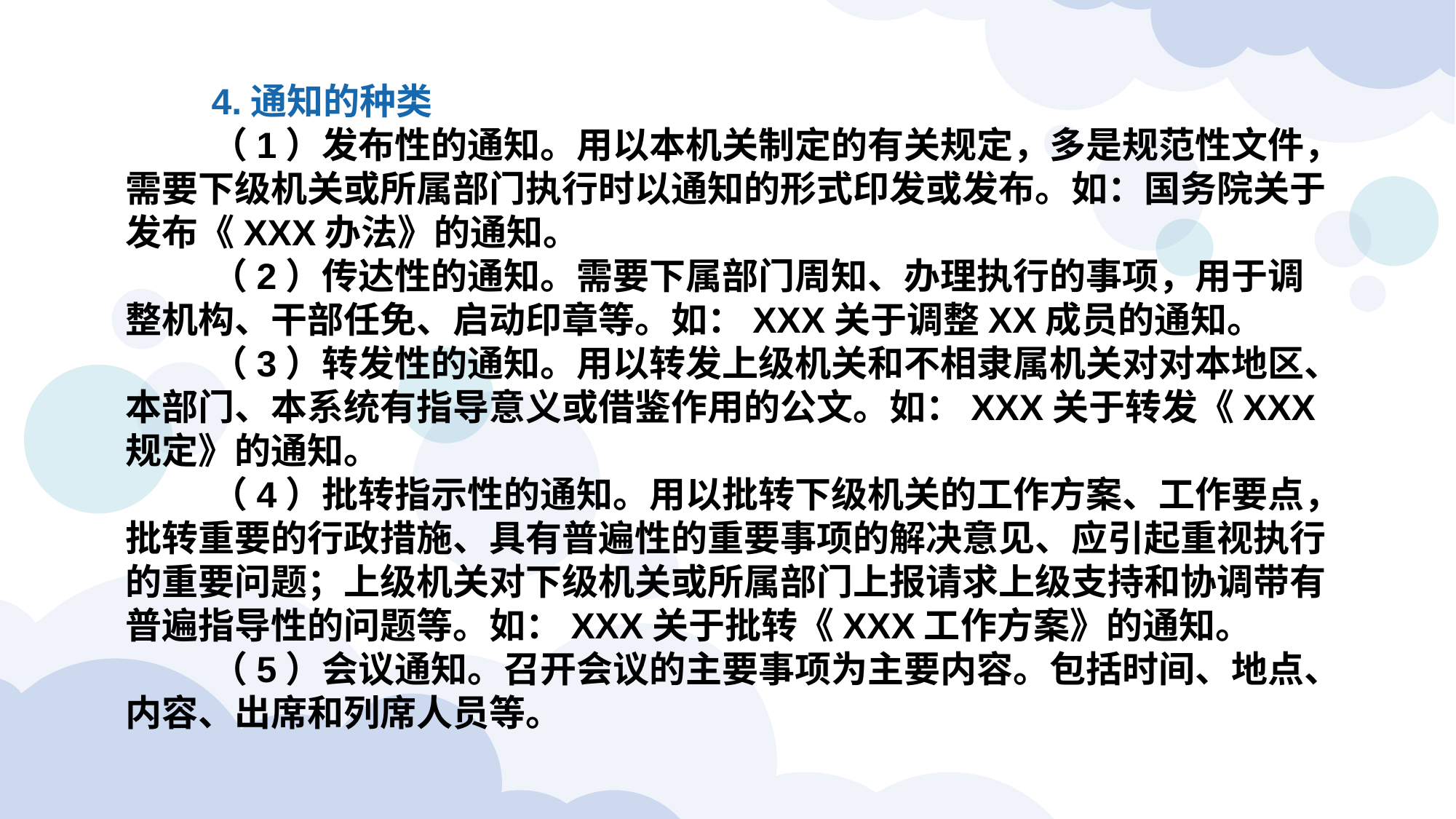

4.通知的种类
（1）发布性的通知。用以本机关制定的有关规定，多是规范性文件，需要下级机关或所属部门执行时以通知的形式印发或发布。如：国务院关于发布《XXX办法》的通知。
（2）传达性的通知。需要下属部门周知、办理执行的事项，用于调整机构、干部任免、启动印章等。如：XXX关于调整XX成员的通知。
（3）转发性的通知。用以转发上级机关和不相隶属机关对对本地区、本部门、本系统有指导意义或借鉴作用的公文。如：XXX关于转发《XXX规定》的通知。
（4）批转指示性的通知。用以批转下级机关的工作方案、工作要点，批转重要的行政措施、具有普遍性的重要事项的解决意见、应引起重视执行的重要问题；上级机关对下级机关或所属部门上报请求上级支持和协调带有普遍指导性的问题等。如：XXX关于批转《XXX工作方案》的通知。
（5）会议通知。召开会议的主要事项为主要内容。包括时间、地点、内容、出席和列席人员等。